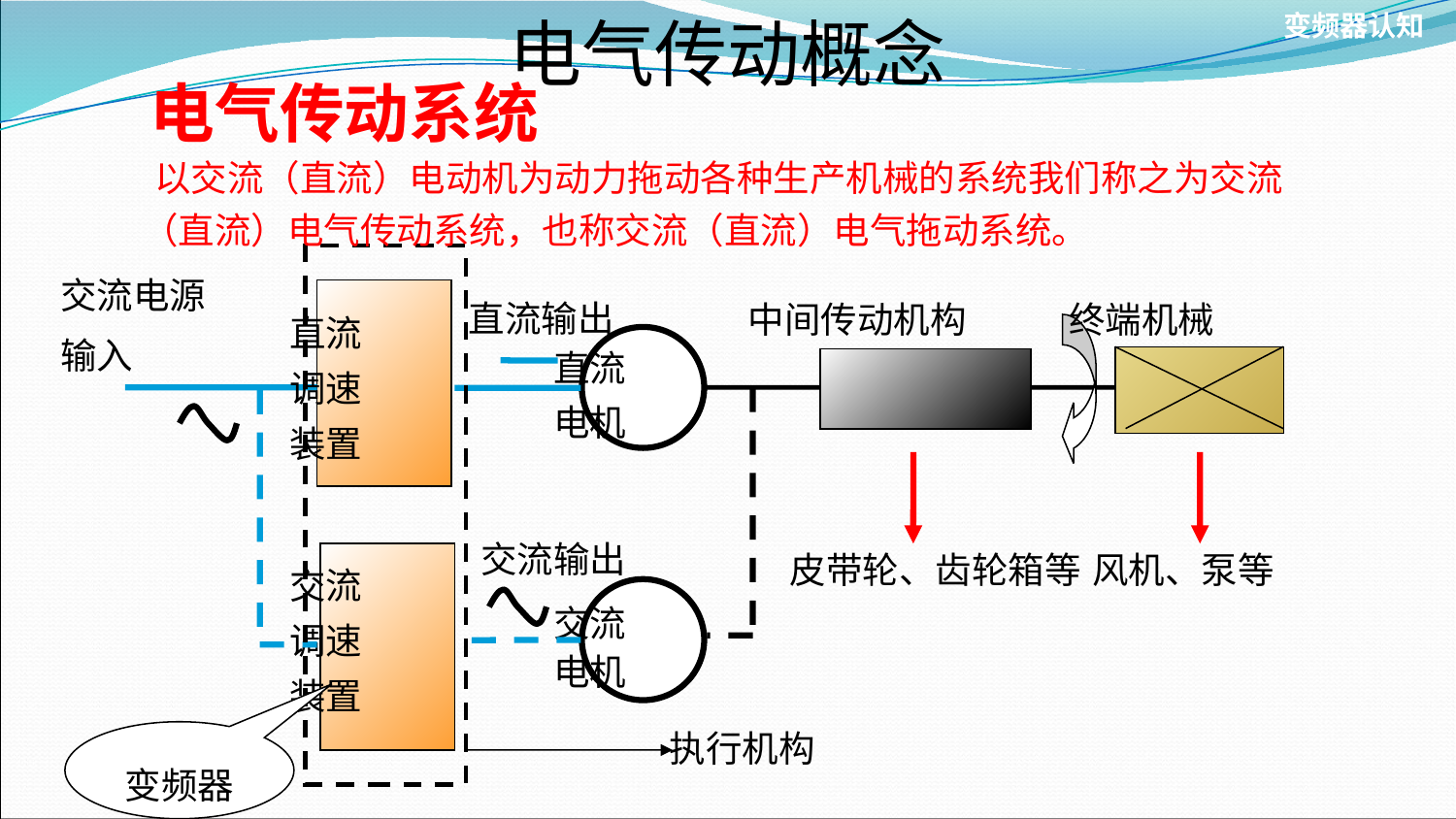

电气传动概念
变频器认知
# 电气传动系统
       以交流（直流）电动机为动力拖动各种生产机械的系统我们称之为交流（直流）电气传动系统，也称交流（直流）电气拖动系统。

交流电源
输入
中间传动机构
终端机械

直流输出
直流
调速
装置

直流
电机

交流输出
皮带轮、齿轮箱等
风机、泵等

交流
调速
装置

交流
电机

执行机构
变频器